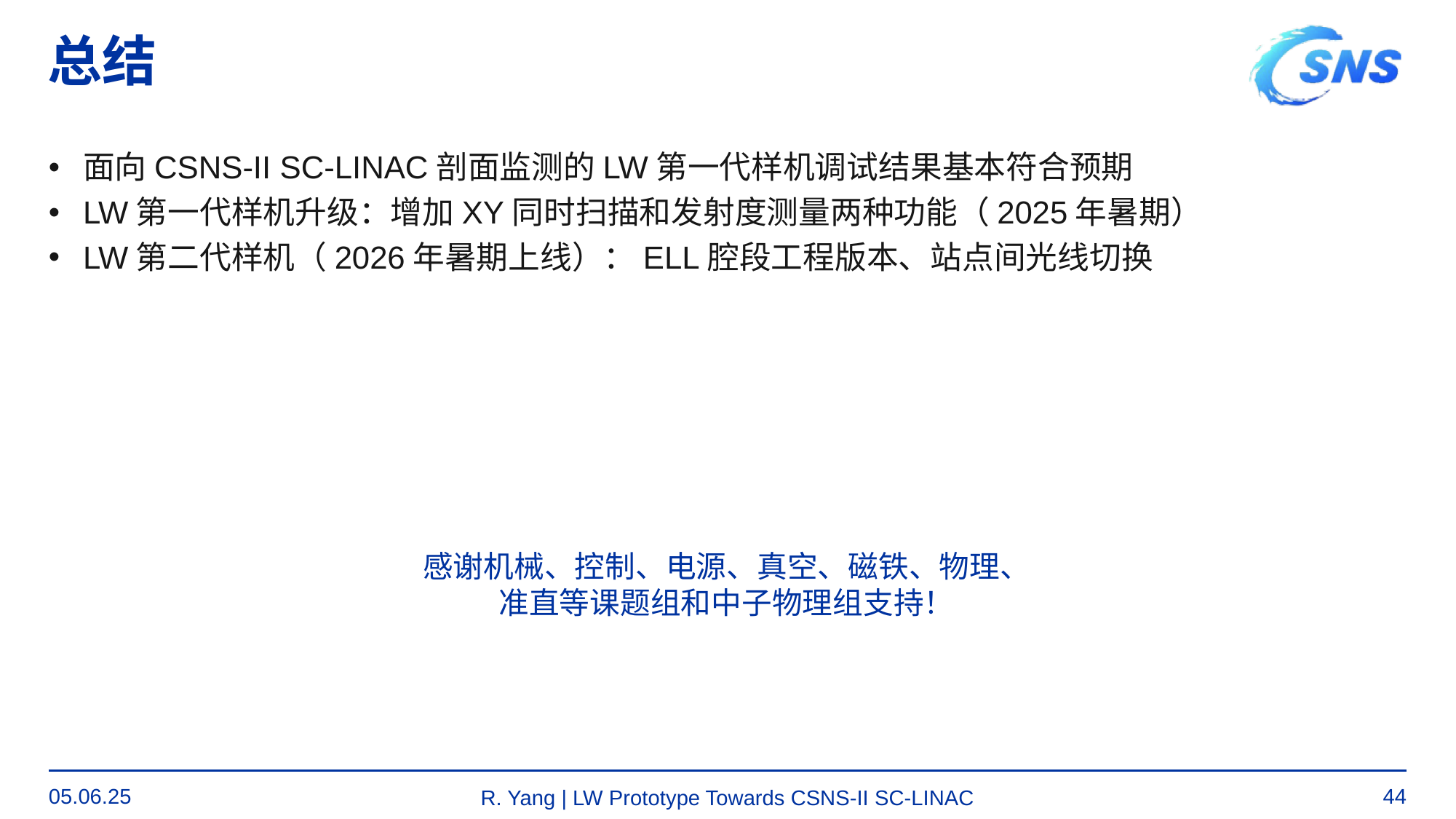

# 总结
面向CSNS-II SC-LINAC剖面监测的LW第一代样机调试结果基本符合预期
LW第一代样机升级：增加XY同时扫描和发射度测量两种功能（2025年暑期）
LW第二代样机（2026年暑期上线）：ELL腔段工程版本、站点间光线切换

感谢机械、控制、电源、真空、磁铁、物理、准直等课题组和中子物理组支持！
05.06.25
44
R. Yang | LW Prototype Towards CSNS-II SC-LINAC